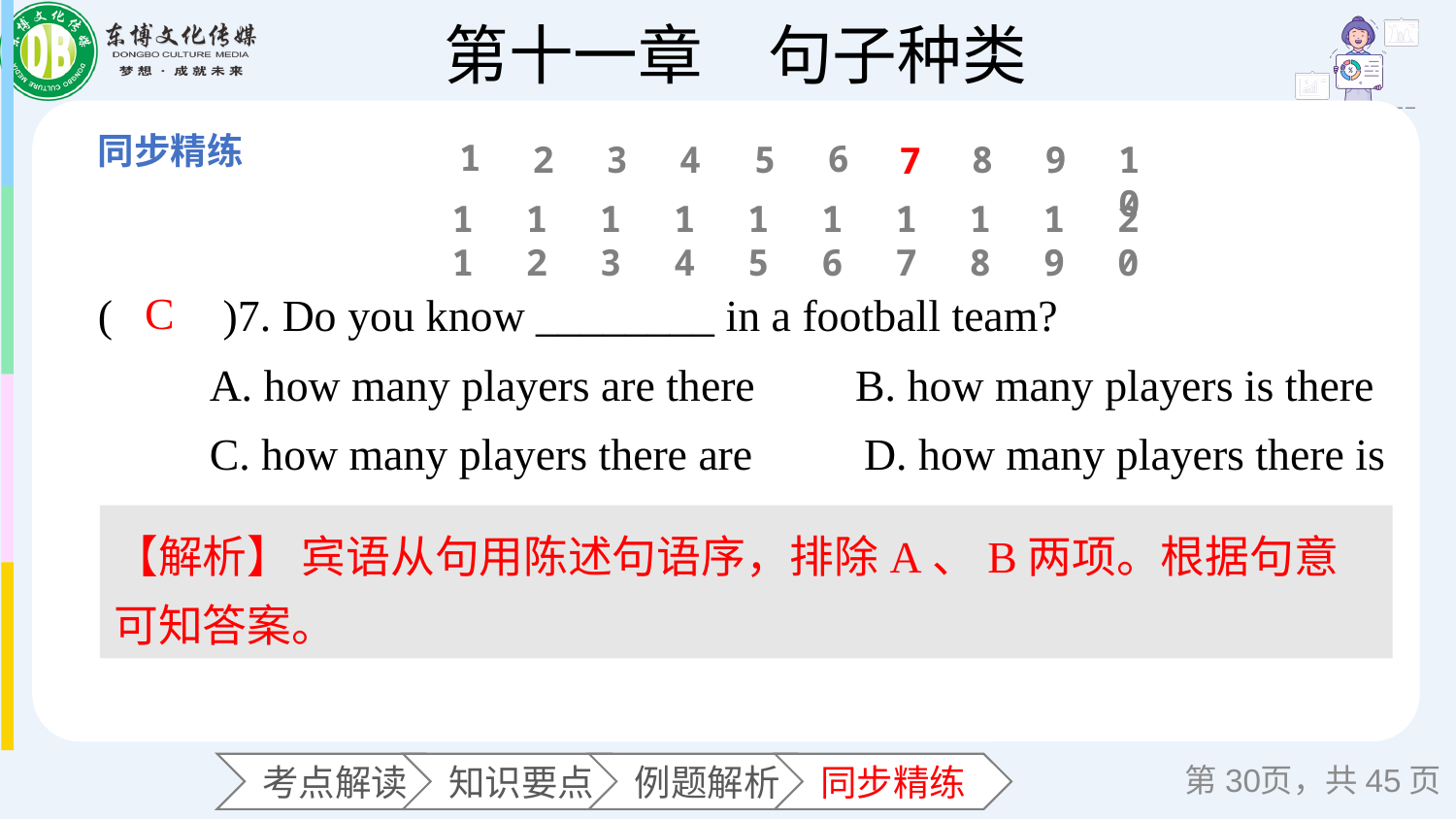

1
6
2
3
4
5
8
9
10
7
11
12
13
14
15
16
17
18
19
20
(　　)7. Do you know ________ in a football team?
          A. how many players are there         B. how many players is there
          C. how many players there are          D. how many players there is
C
【解析】 宾语从句用陈述句语序，排除A、B两项。根据句意可知答案。
第30页，共45页